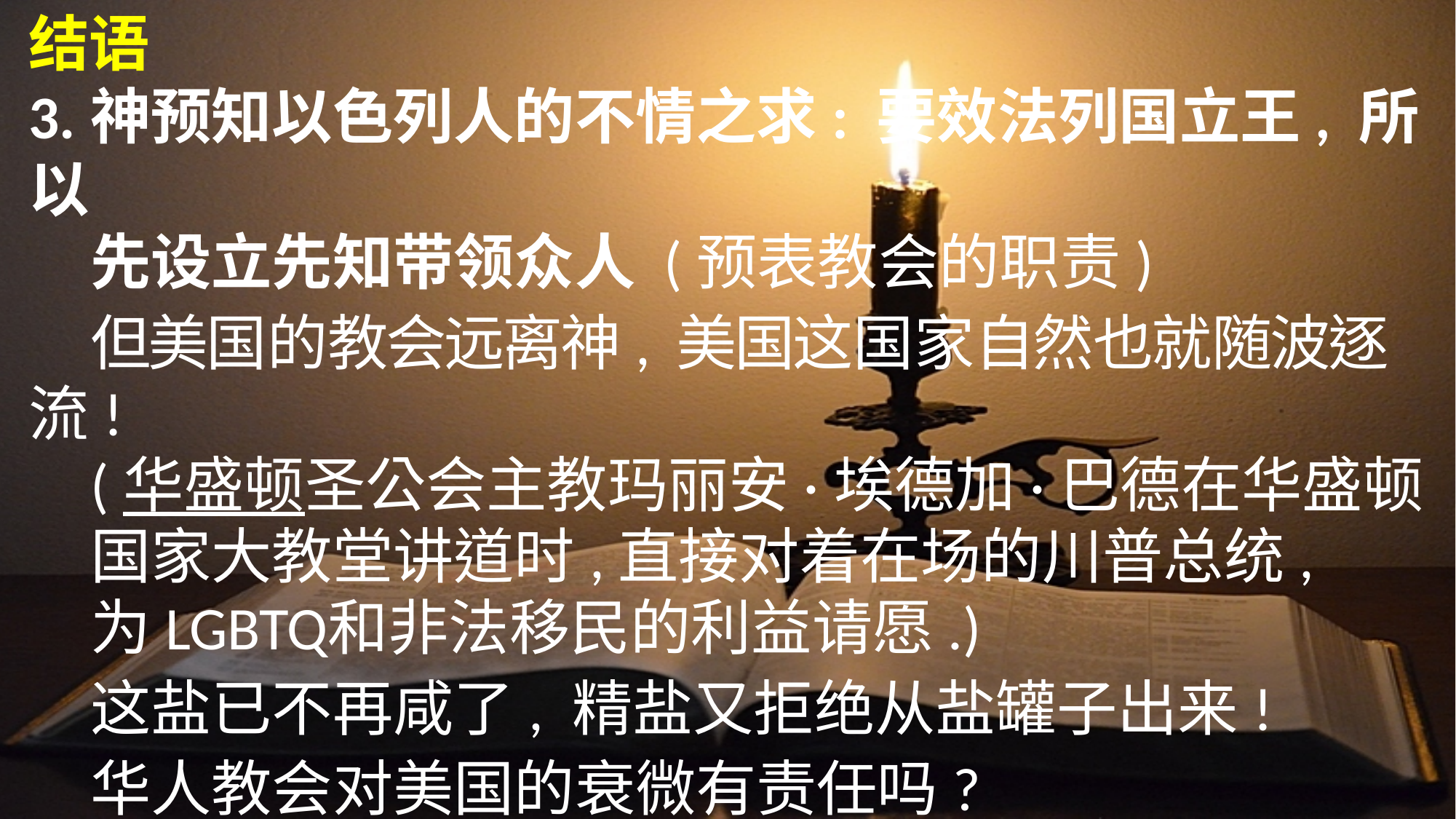

结语
3.	神预知以色列人的不情之求: 要效法列国立王, 所以
	先设立先知带领众人 (预表教会的职责)
	但美国的教会远离神, 美国这国家自然也就随波逐流!
	(华盛顿圣公会主教玛丽安·埃德加·巴德在华盛顿
	国家大教堂讲道时, 	直接对着在场的川普总统,
	为LGBTQ	和非法移民的利益请愿.)
	这盐已不再咸了, 精盐又拒绝从盐罐子出来!
	华人教会对美国的衰微有责任吗?
	“我所使你们被掳到的那城, 你们要为那城求平安,
	为那城祷告耶和华; 	…你们也随着得平安.” (耶29:7)